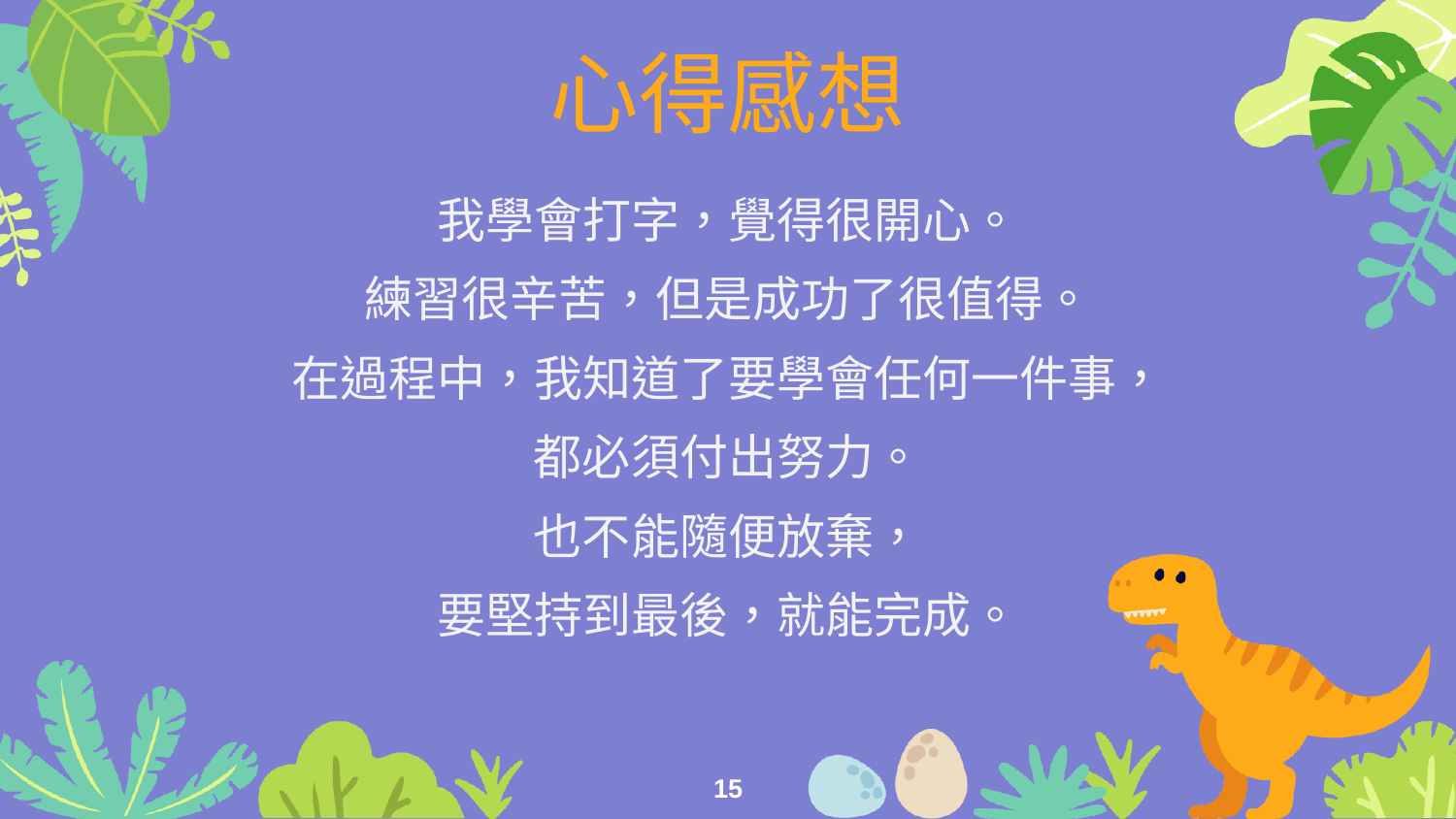

心得感想
我學會打字，覺得很開心。
練習很辛苦，但是成功了很值得。
在過程中，我知道了要學會任何一件事，
都必須付出努力。
也不能隨便放棄，
要堅持到最後，就能完成。

15